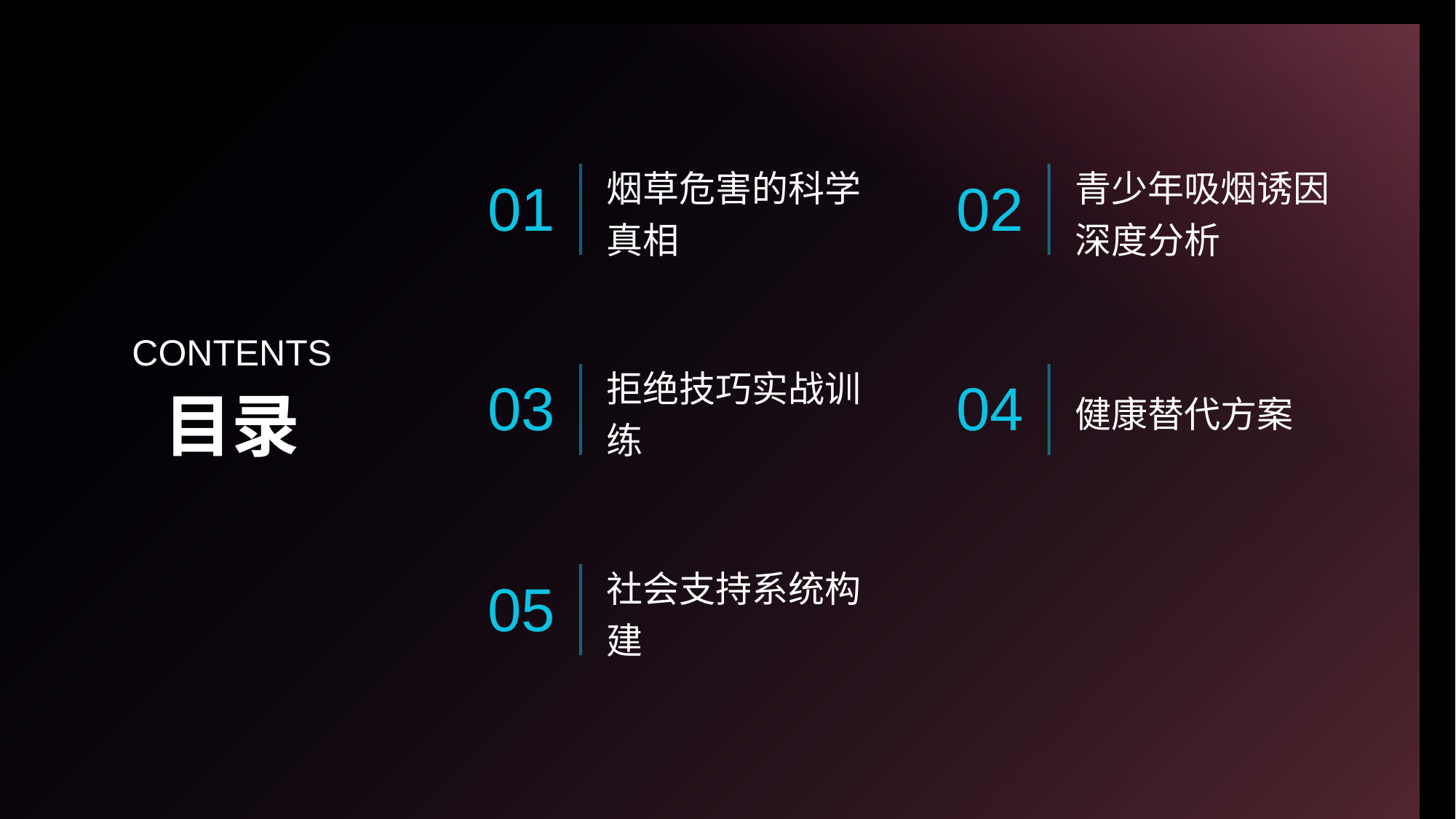

烟草危害的科学真相
青少年吸烟诱因深度分析

01
02
CONTENTS
拒绝技巧实战训练
健康替代方案

03
04
目录
社会支持系统构建

05